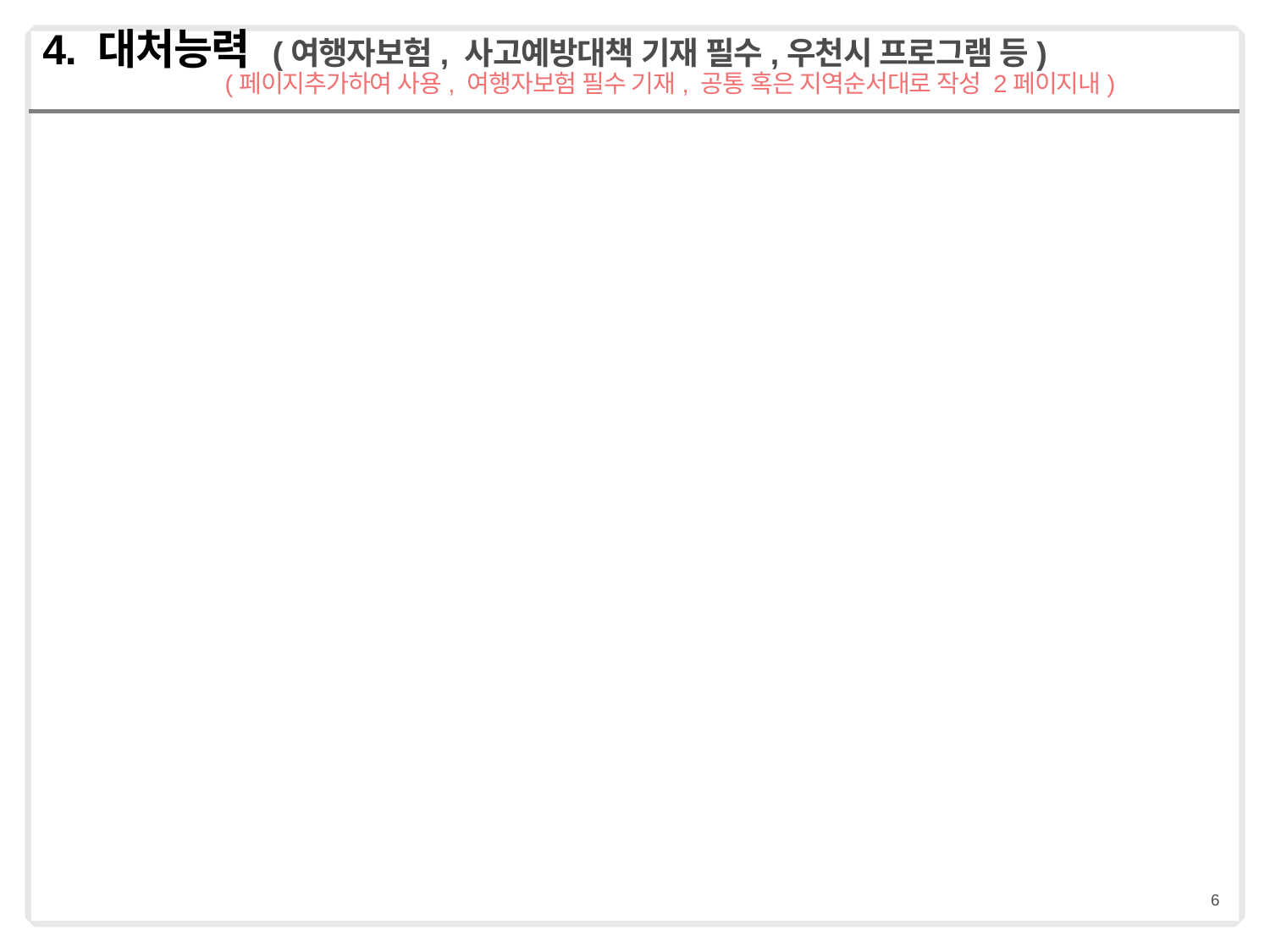

# 4. 대처능력 (여행자보험, 사고예방대책 기재 필수,우천시 프로그램 등) (페이지추가하여 사용, 여행자보험 필수 기재, 공통 혹은 지역순서대로 작성 2페이지내)